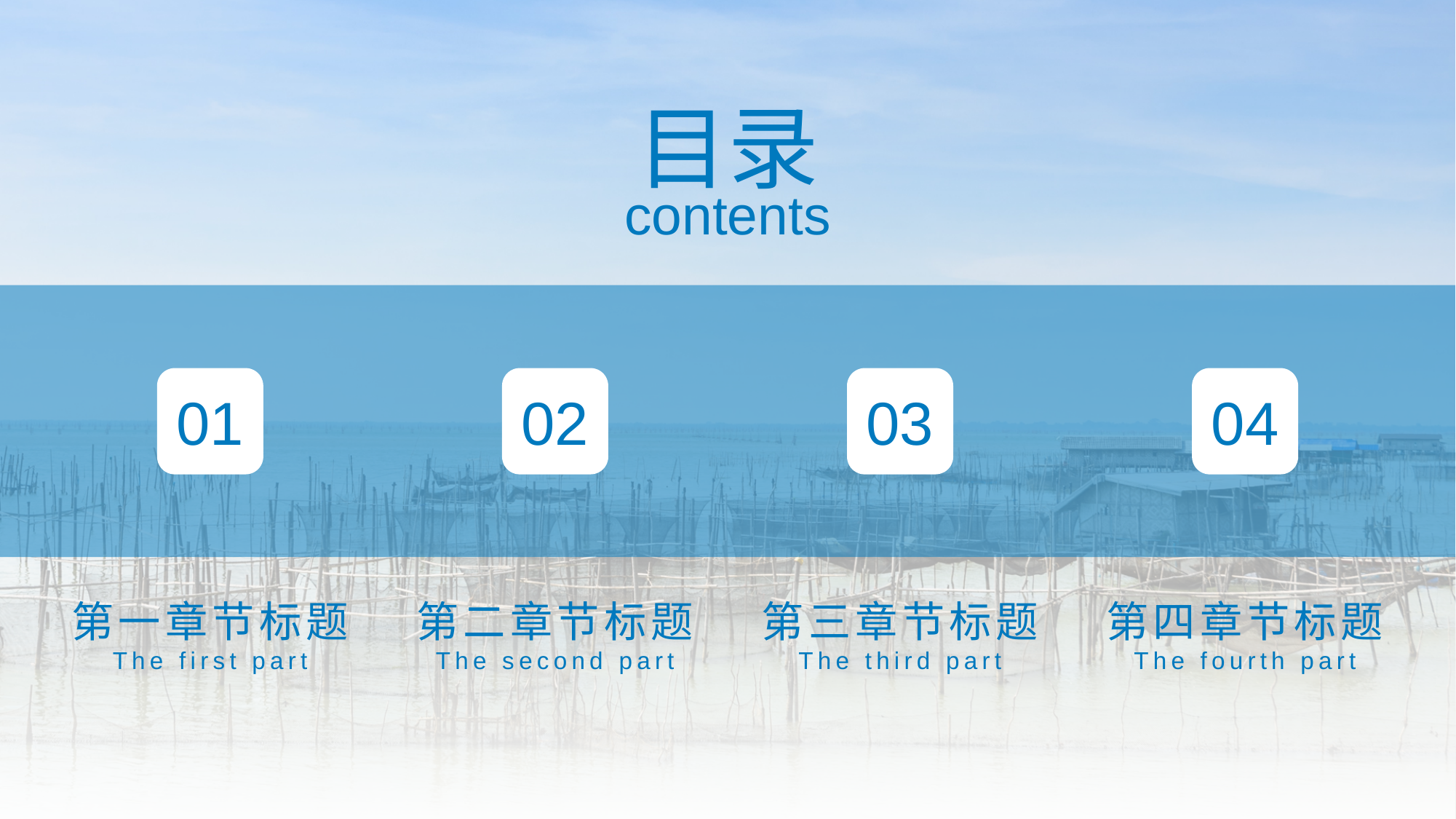

目录
contents

01
02
03
04
第一章节标题
第二章节标题
第三章节标题
第四章节标题
The first part
The second part
The third part
The fourth part